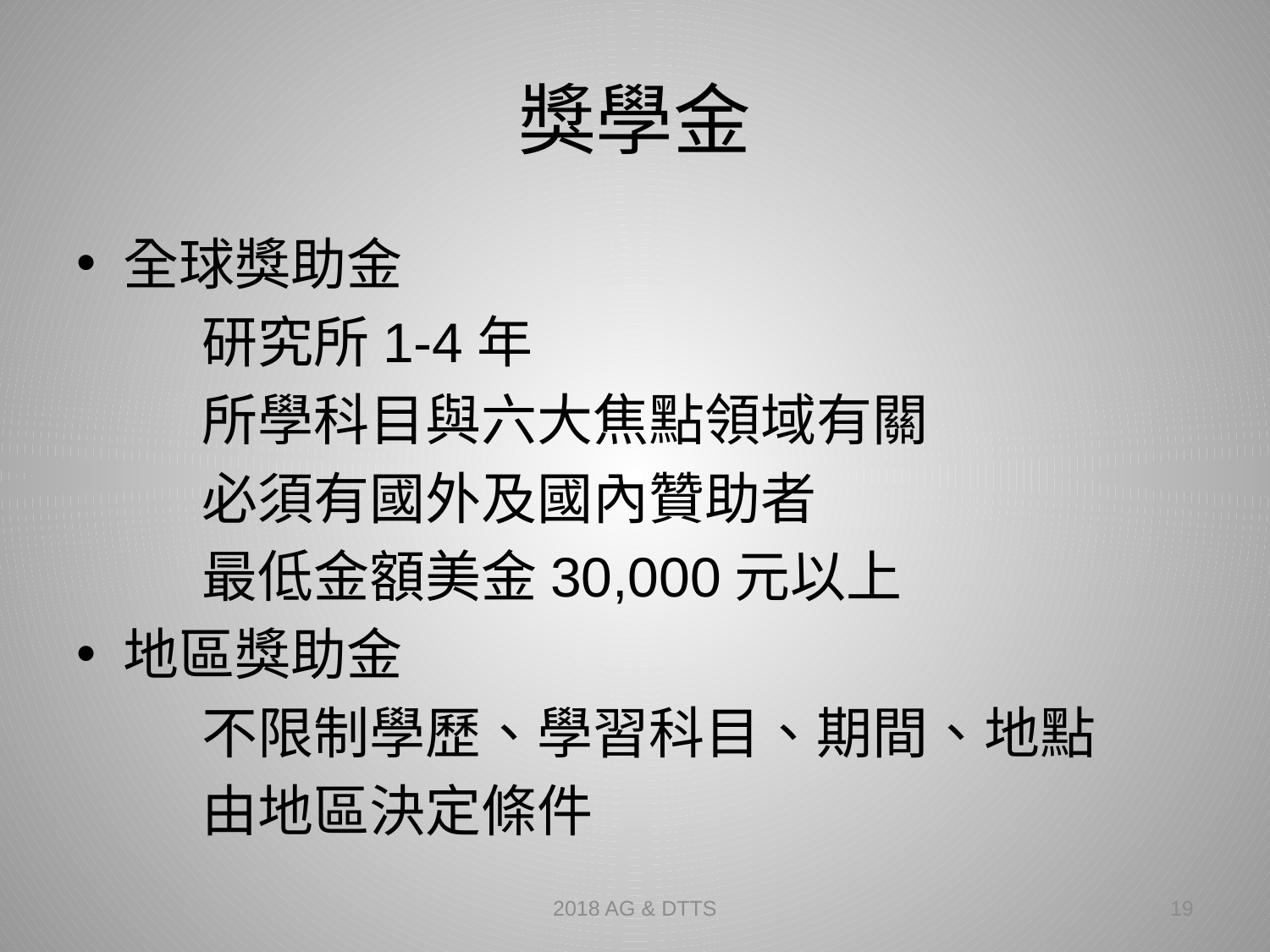

# 獎學金
全球獎助金
     	研究所1-4年
     	所學科目與六大焦點領域有關
	必須有國外及國內贊助者
	最低金額美金30,000元以上
地區獎助金
	不限制學歷、學習科目、期間、地點
	由地區決定條件

2018 AG & DTTS
19